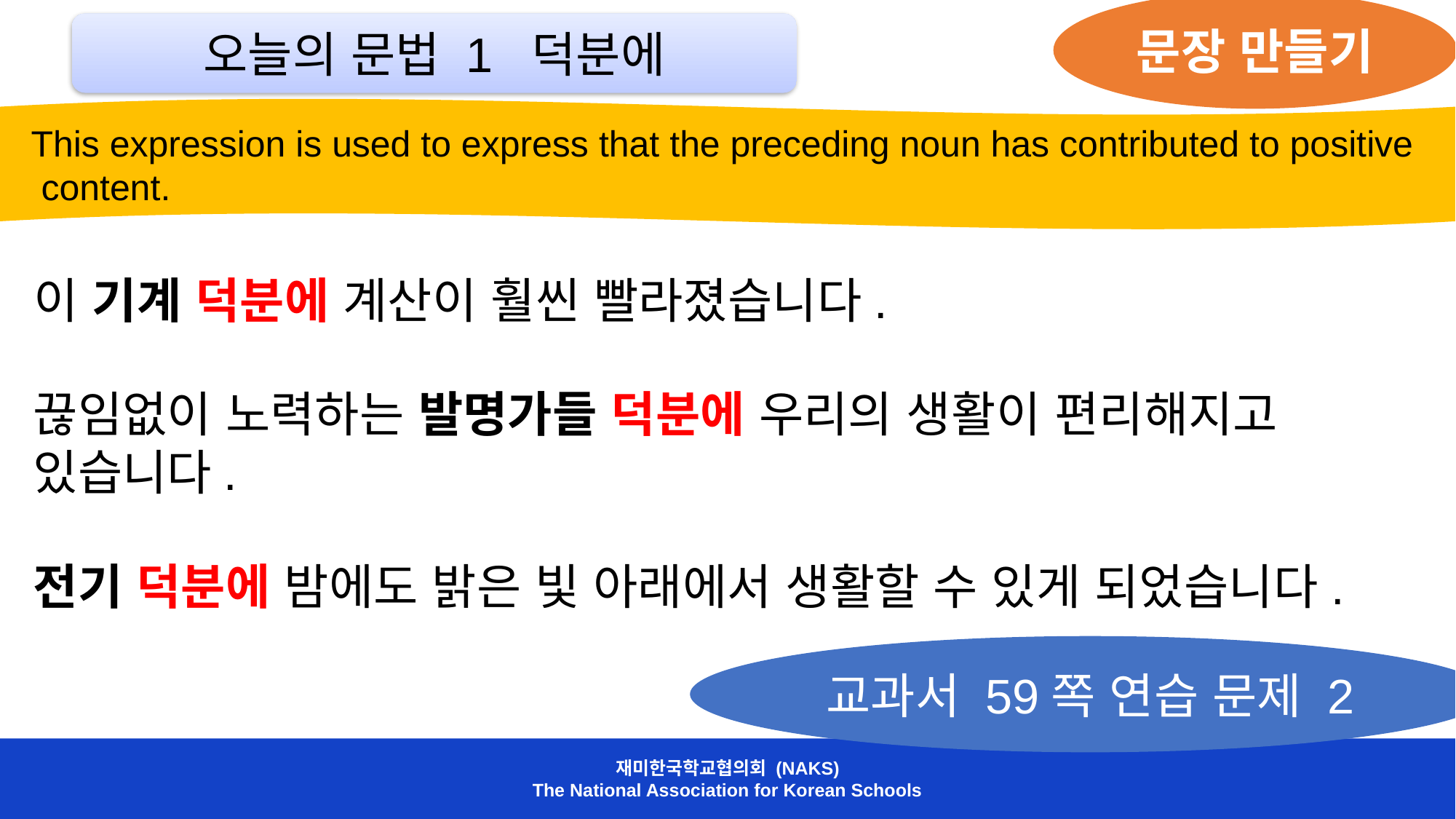

문장 만들기
오늘의 문법 1  덕분에
  This expression is used to express that the preceding noun has contributed to positive
   content.
이 기계 덕분에 계산이 훨씬 빨라졌습니다.
끊임없이 노력하는 발명가들 덕분에 우리의 생활이 편리해지고 있습니다.
전기 덕분에 밤에도 밝은 빛 아래에서 생활할 수 있게 되었습니다.
교과서 59쪽 연습 문제 2
재미한국학교협의회 (NAKS)
The National Association for Korean Schools